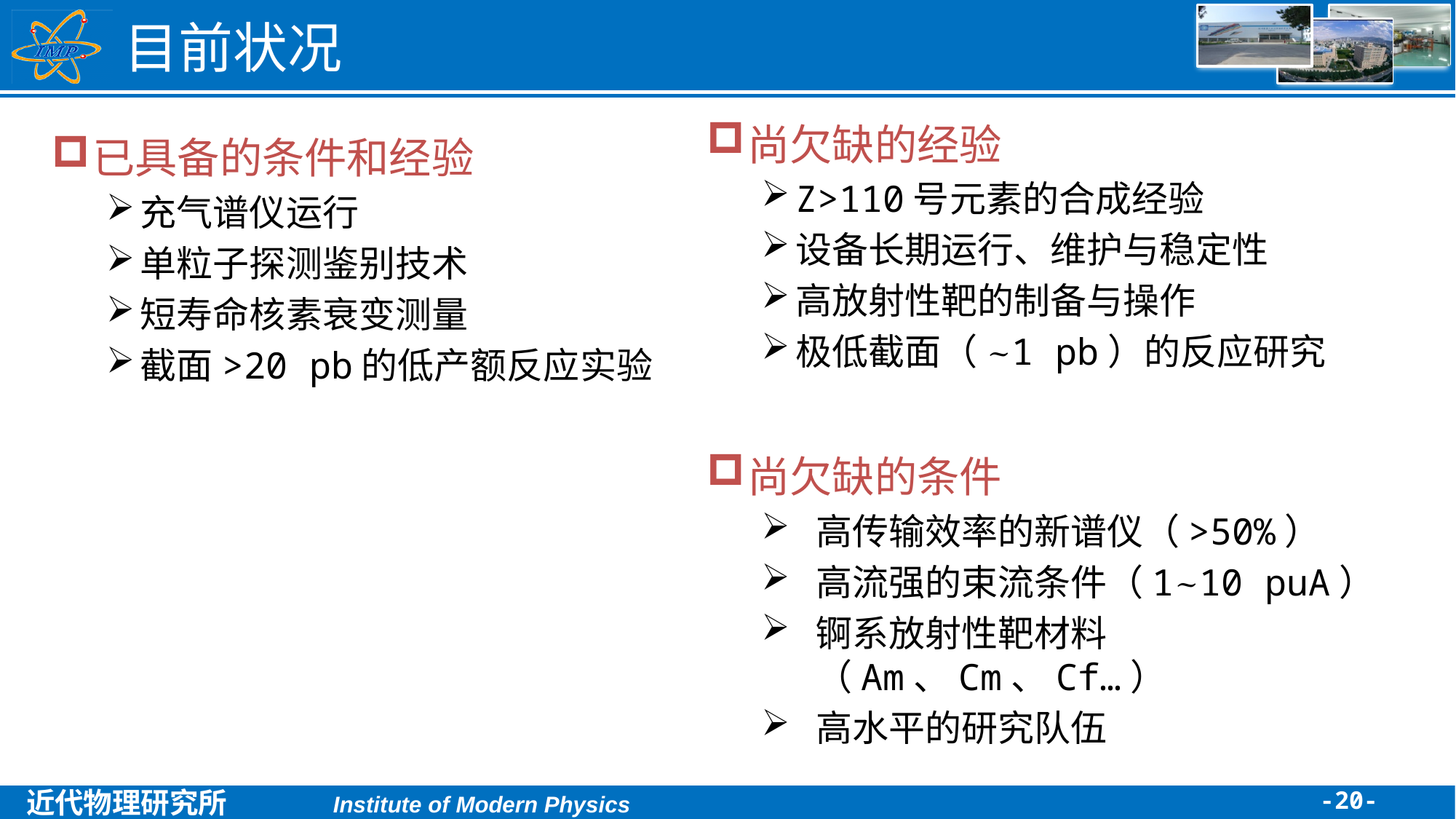

# 目前状况
尚欠缺的经验
Z>110号元素的合成经验
设备长期运行、维护与稳定性
高放射性靶的制备与操作
极低截面（~1 pb）的反应研究
已具备的条件和经验
充气谱仪运行
单粒子探测鉴别技术
短寿命核素衰变测量
截面>20 pb的低产额反应实验

尚欠缺的条件
高传输效率的新谱仪（>50%）
高流强的束流条件（1~10 puA）
锕系放射性靶材料（Am、Cm、Cf…）
高水平的研究队伍